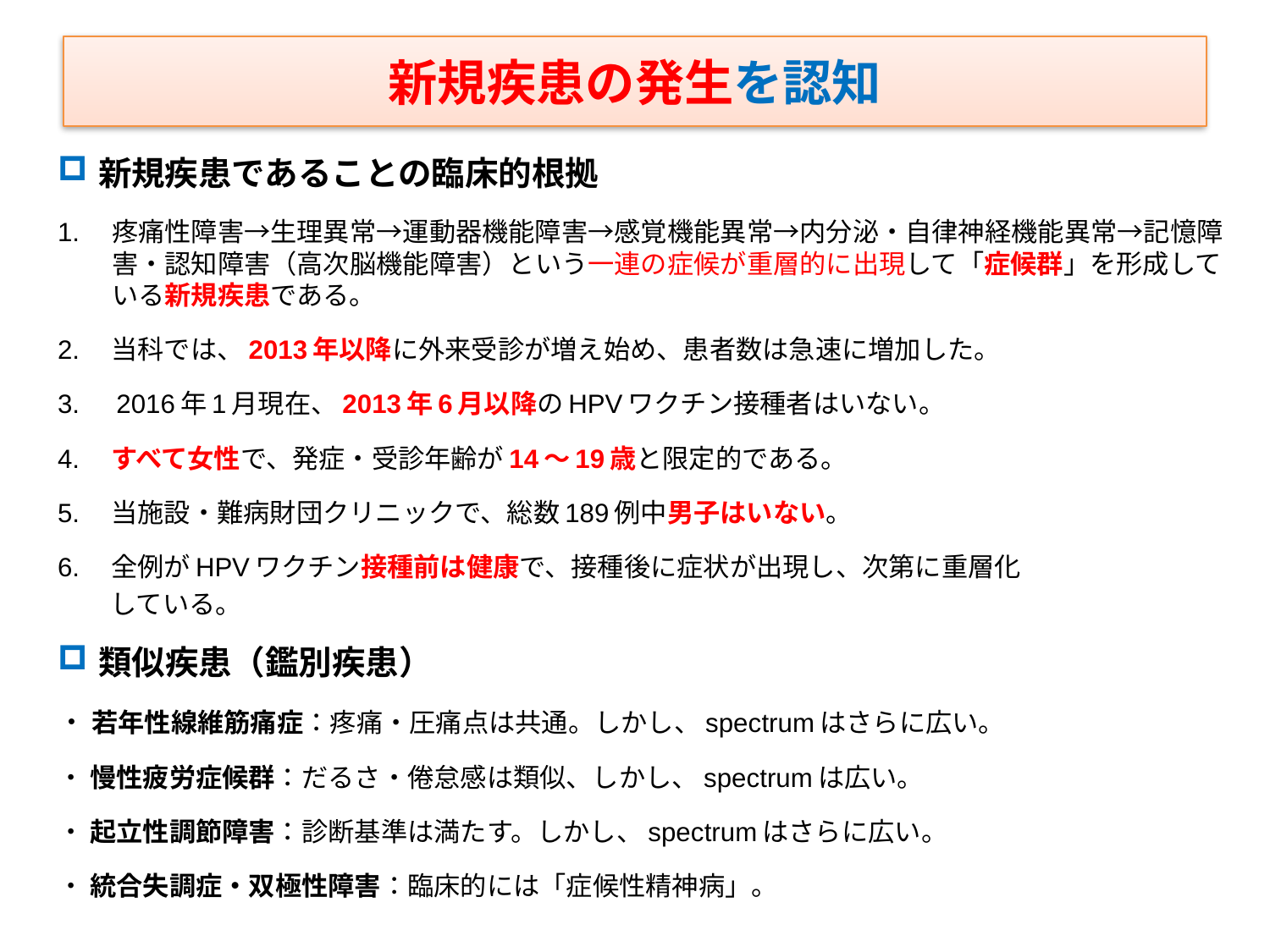

# 新規疾患の発生を認知
新規疾患であることの臨床的根拠

疼痛性障害→生理異常→運動器機能障害→感覚機能異常→内分泌・自律神経機能異常→記憶障害・認知障害（高次脳機能障害）という一連の症候が重層的に出現して「症候群」を形成している新規疾患である。

2.　当科では、2013年以降に外来受診が増え始め、患者数は急速に増加した。

3.　2016年1月現在、2013年6月以降のHPVワクチン接種者はいない。

4.　すべて女性で、発症・受診年齢が14～19歳と限定的である。

5.　当施設・難病財団クリニックで、総数189例中男子はいない。

6.　全例がHPVワクチン接種前は健康で、接種後に症状が出現し、次第に重層化
　　している。

類似疾患（鑑別疾患）

・ 若年性線維筋痛症：疼痛・圧痛点は共通。しかし、spectrumはさらに広い。

・ 慢性疲労症候群：だるさ・倦怠感は類似、しかし、spectrumは広い。

・ 起立性調節障害：診断基準は満たす。しかし、spectrumはさらに広い。

・ 統合失調症・双極性障害：臨床的には「症候性精神病」。